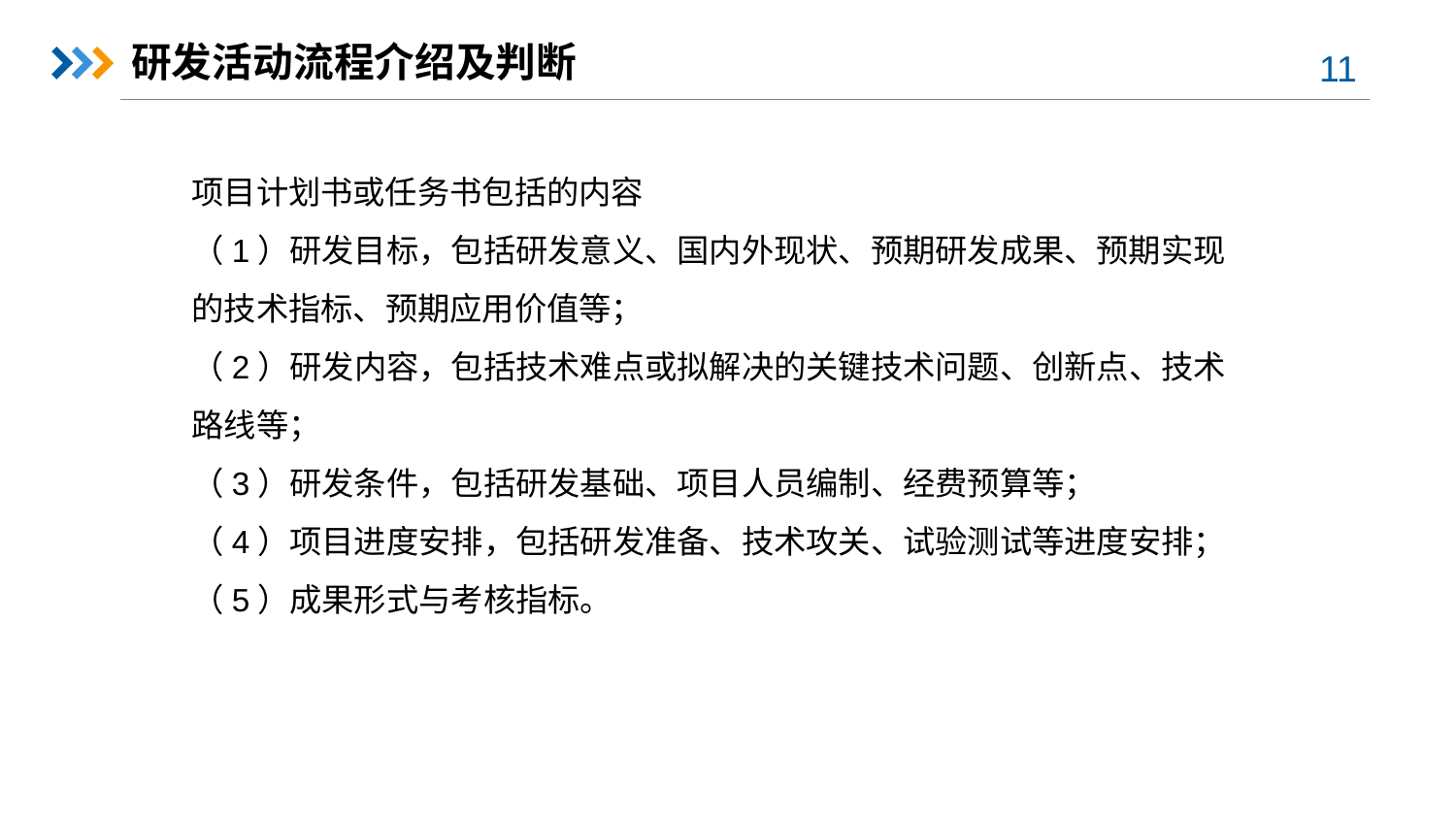

研发活动流程介绍及判断
项目计划书或任务书包括的内容
（1）研发目标，包括研发意义、国内外现状、预期研发成果、预期实现的技术指标、预期应用价值等；
（2）研发内容，包括技术难点或拟解决的关键技术问题、创新点、技术路线等；
（3）研发条件，包括研发基础、项目人员编制、经费预算等；
（4）项目进度安排，包括研发准备、技术攻关、试验测试等进度安排；
（5）成果形式与考核指标。